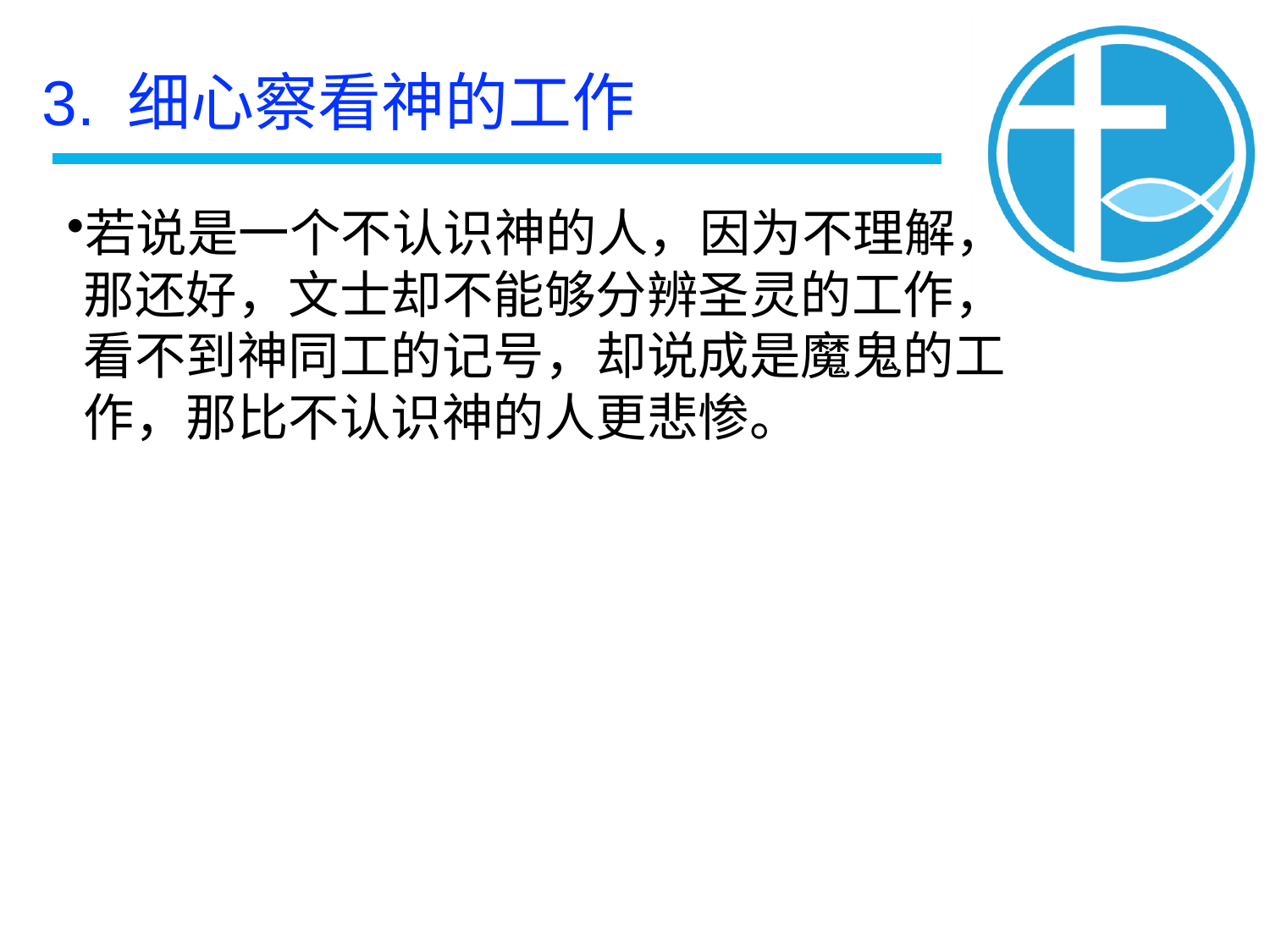

3. 细心察看神的工作
若说是一个不认识神的人，因为不理解，那还好，文士却不能够分辨圣灵的工作，看不到神同工的记号，却说成是魔鬼的工作，那比不认识神的人更悲惨。